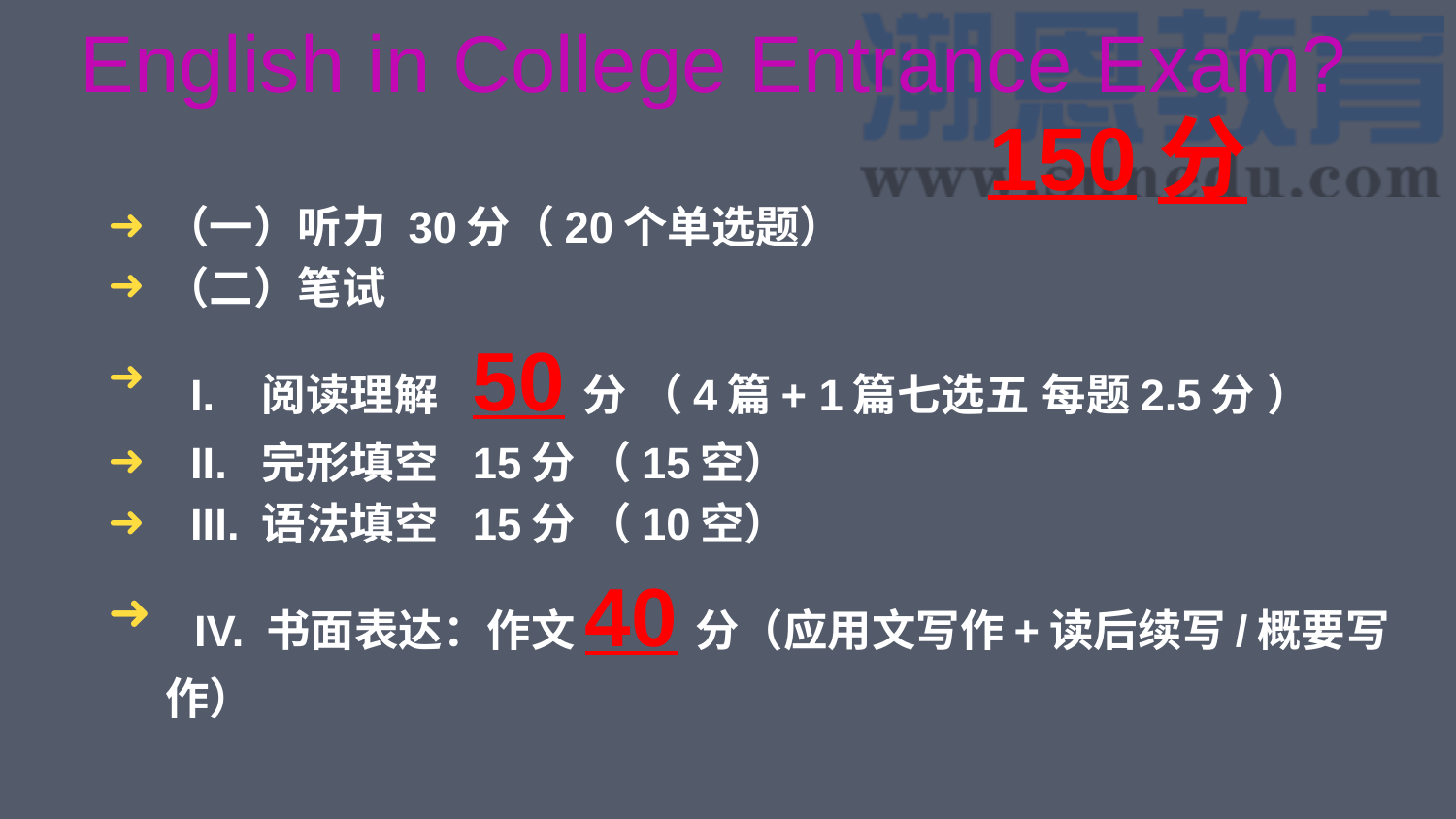

English in College Entrance Exam?
# 150分
（一）听力 30分（20个单选题）
（二）笔试
  I.   阅读理解  50分 （4篇+ 1篇七选五 每题2.5分 ）
  II.  完形填空  15分 （15空）
  III. 语法填空  15分 （10空）
  IV. 书面表达：作文40分（应用文写作+读后续写/概要写作）